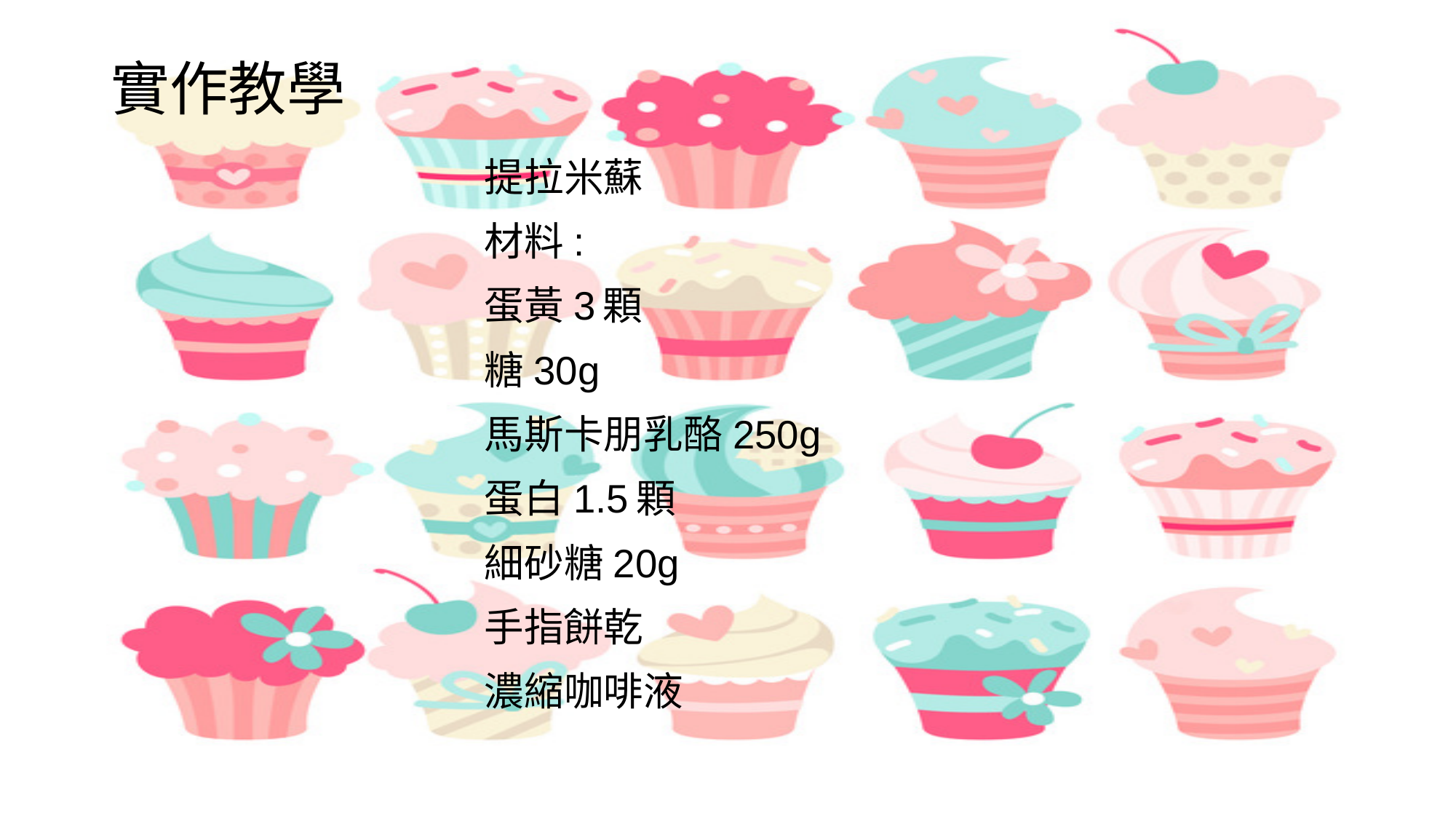

# 實作教學
提拉米蘇
材料:
蛋黃3顆
糖30g
馬斯卡朋乳酪250g
蛋白1.5顆
細砂糖20g
手指餅乾
濃縮咖啡液